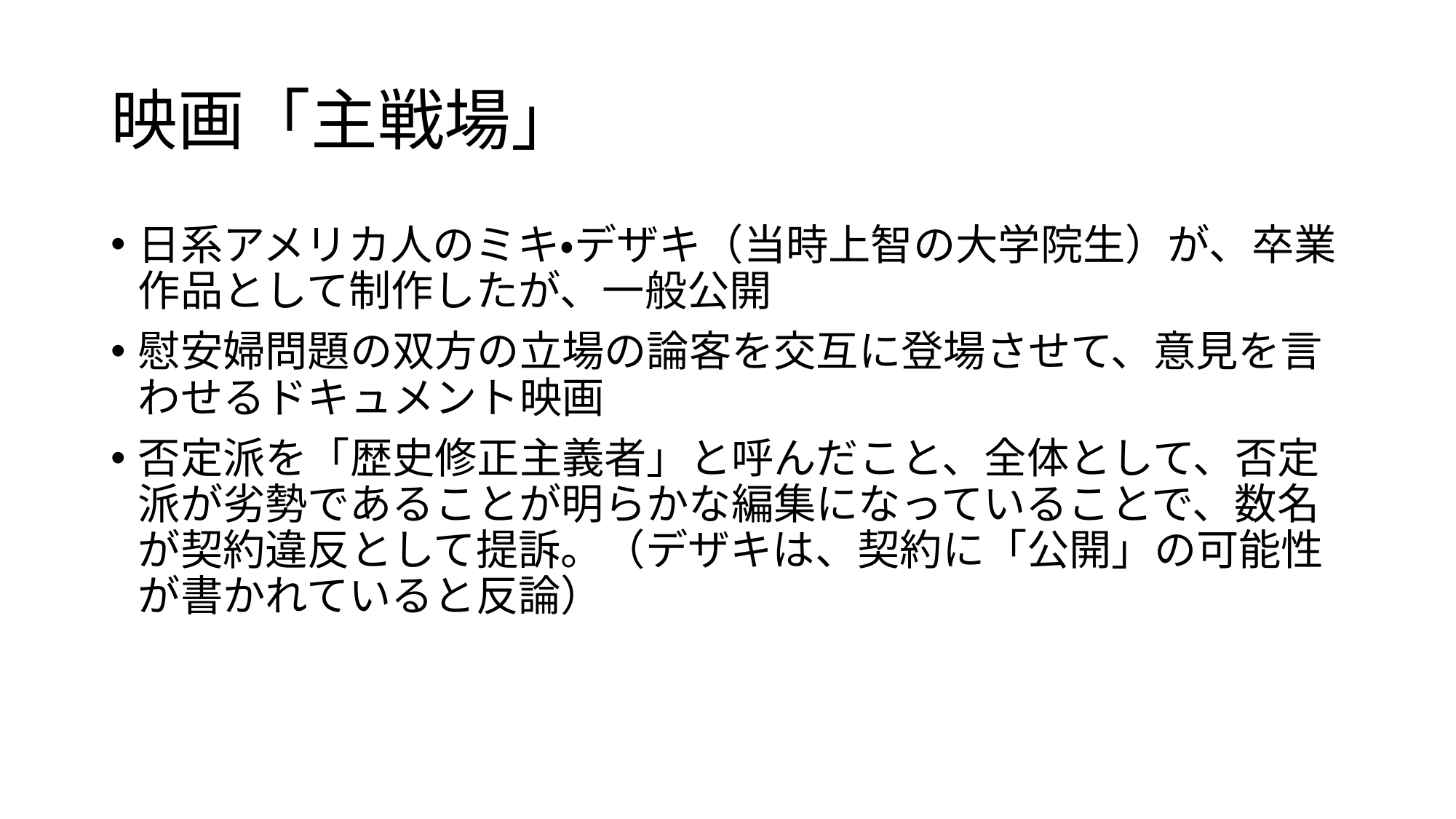

# 映画「主戦場」
日系アメリカ人のミキ・デザキ（当時上智の大学院生）が、卒業作品として制作したが、一般公開
慰安婦問題の双方の立場の論客を交互に登場させて、意見を言わせるドキュメント映画
否定派を「歴史修正主義者」と呼んだこと、全体として、否定派が劣勢であることが明らかな編集になっていることで、数名が契約違反として提訴。（デザキは、契約に「公開」の可能性が書かれていると反論）